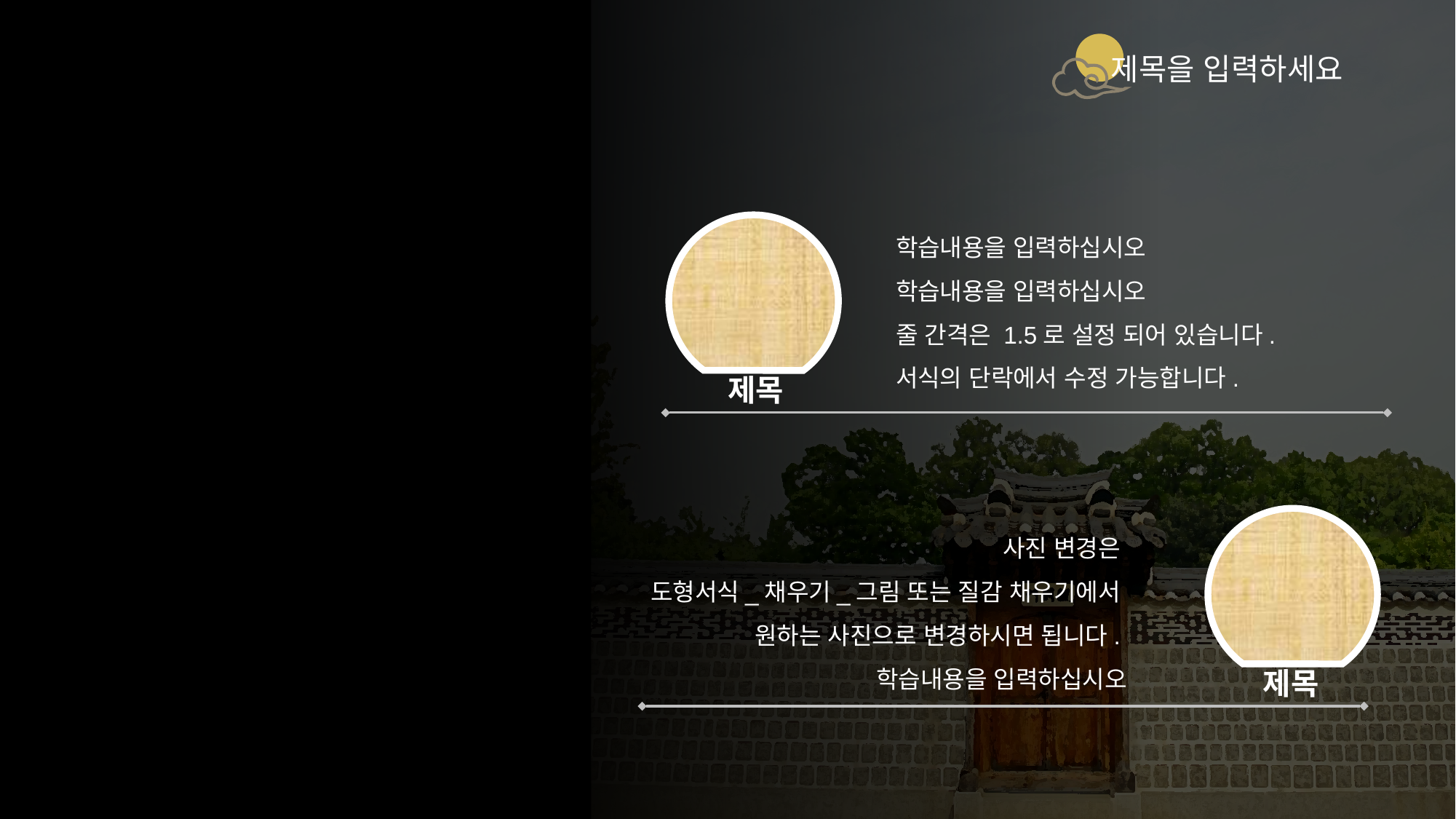

제목을 입력하세요
학습내용을 입력하십시오
학습내용을 입력하십시오
줄 간격은 1.5로 설정 되어 있습니다.
서식의 단락에서 수정 가능합니다.

제목

제목
사진 변경은
도형서식_채우기_그림 또는 질감 채우기에서
원하는 사진으로 변경하시면 됩니다.
학습내용을 입력하십시오